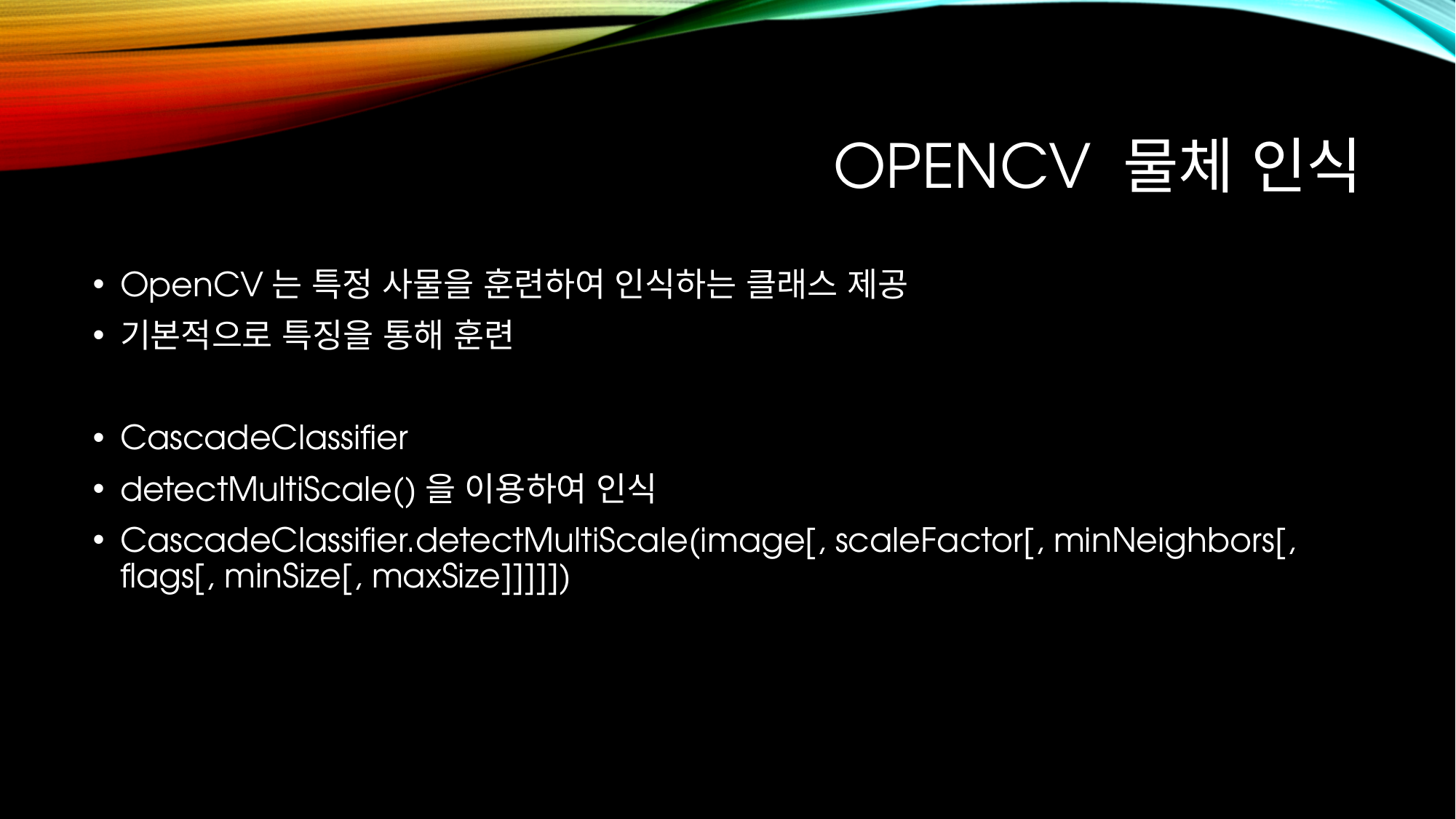

# OPENCV 물체 인식
OpenCV는 특정 사물을 훈련하여 인식하는 클래스 제공
기본적으로 특징을 통해 훈련

CascadeClassifier
detectMultiScale()을 이용하여 인식
CascadeClassifier.detectMultiScale(image[, scaleFactor[, minNeighbors[, flags[, minSize[, maxSize]]]]])